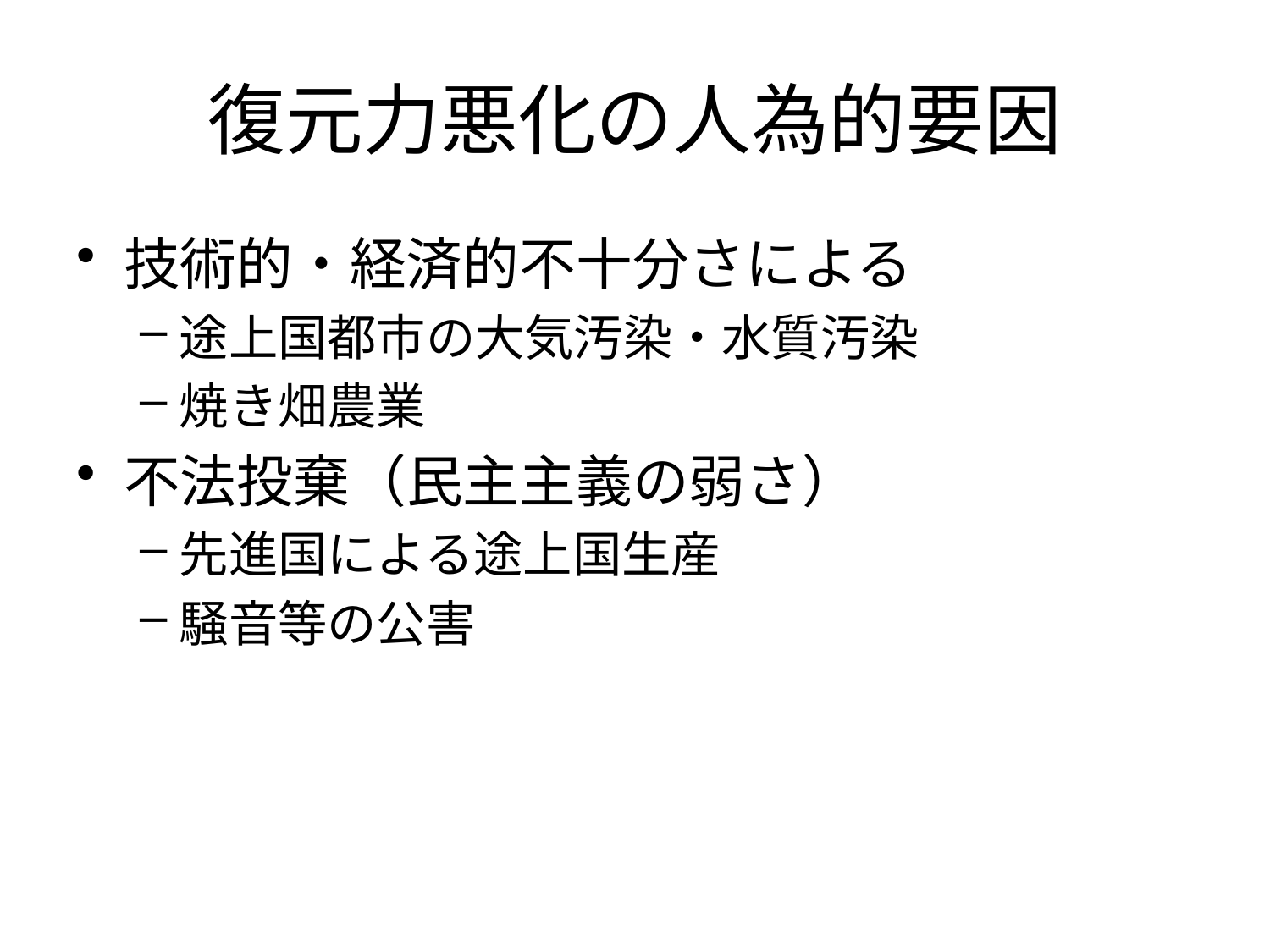

# 復元力悪化の人為的要因
技術的・経済的不十分さによる
途上国都市の大気汚染・水質汚染
焼き畑農業
不法投棄（民主主義の弱さ）
先進国による途上国生産
騒音等の公害